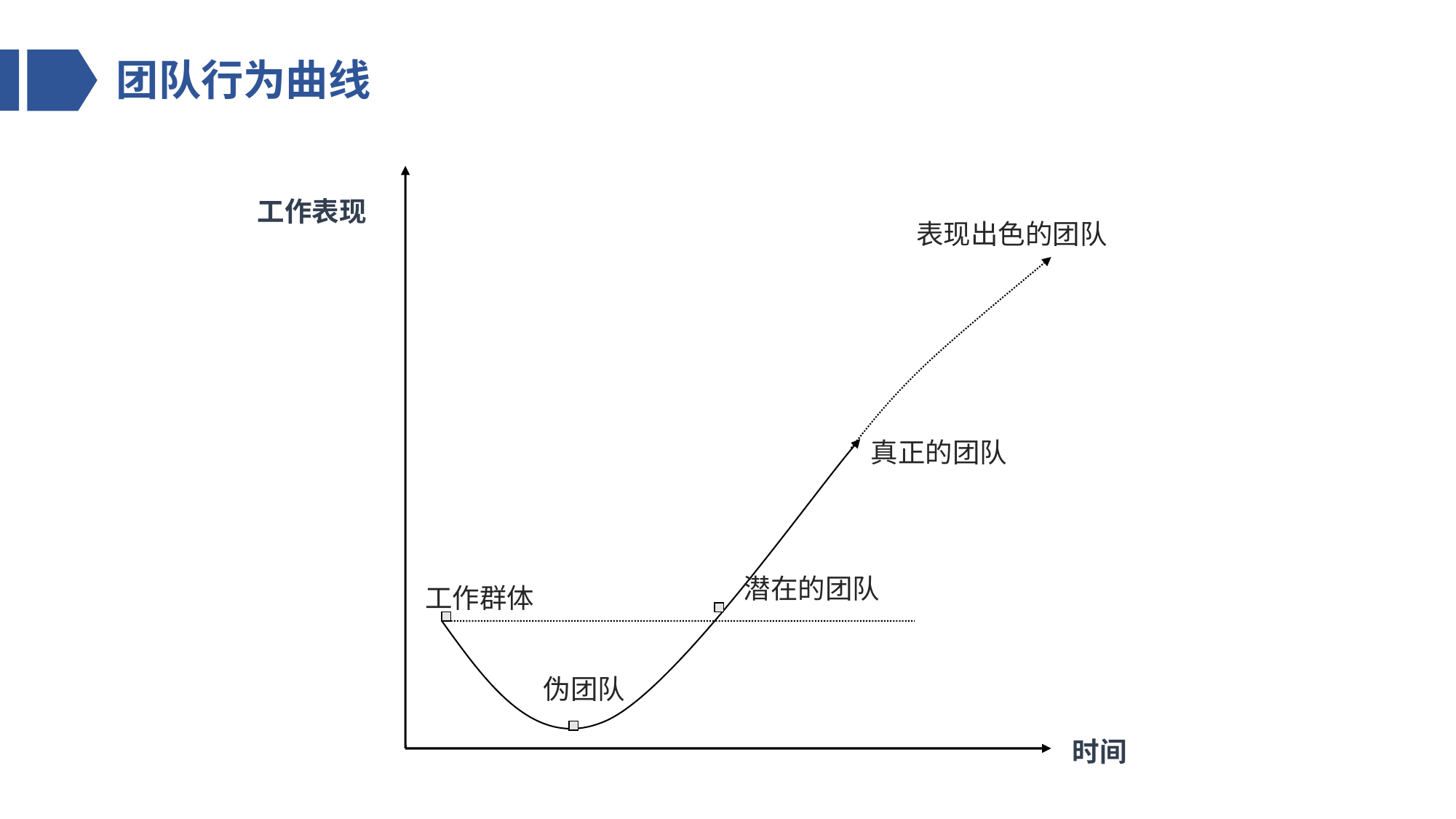

# 团队行为曲线

工作表现

表现出色的团队

真正的团队

潜在的团队
工作群体

伪团队

时间